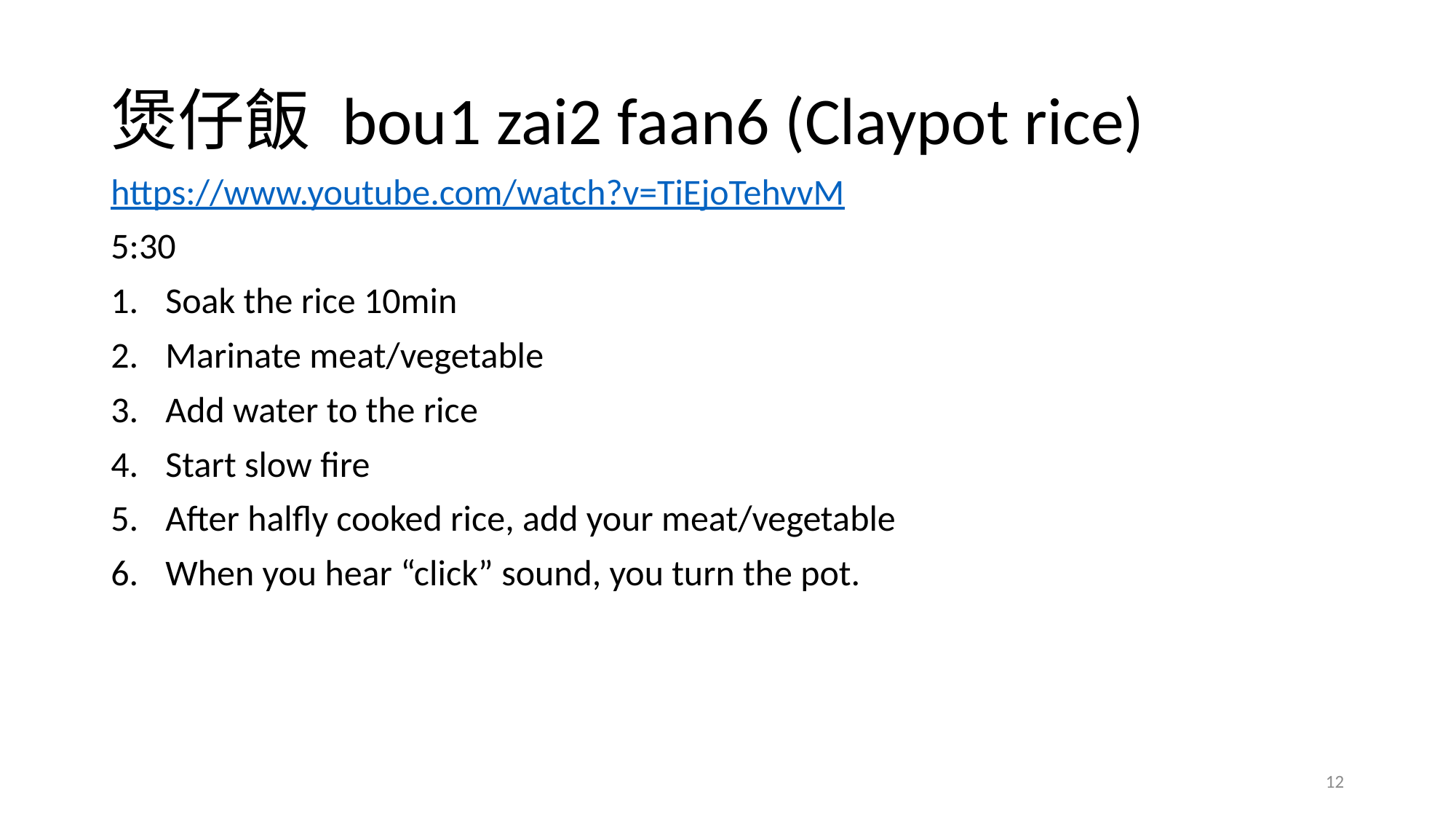

# 煲仔飯 bou1 zai2 faan6 (Claypot rice)
https://www.youtube.com/watch?v=TiEjoTehvvM
5:30
Soak the rice 10min
Marinate meat/vegetable
Add water to the rice
Start slow fire
After halfly cooked rice, add your meat/vegetable
When you hear “click” sound, you turn the pot.

12